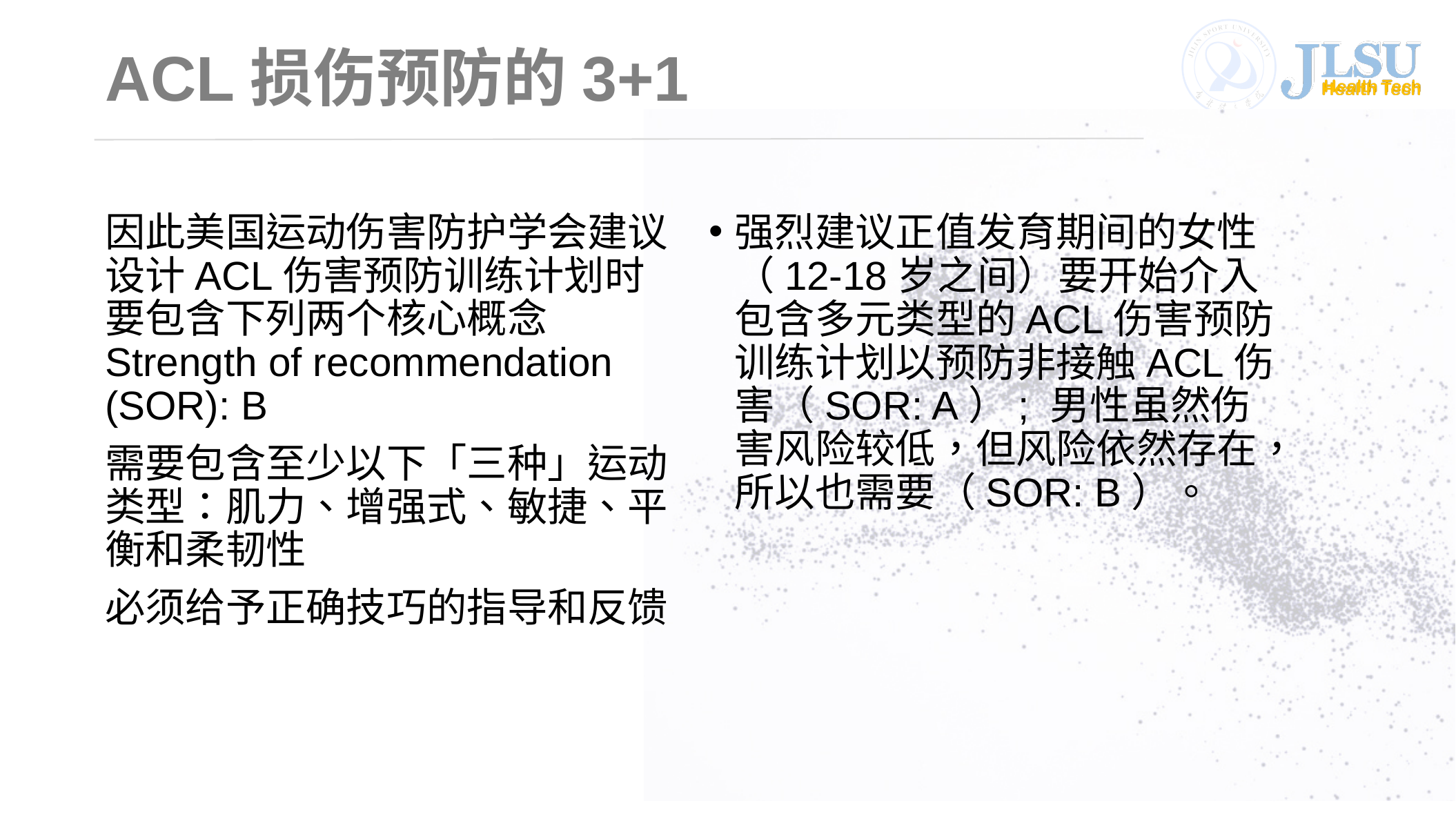

# ACL损伤预防的3+1
因此美国运动伤害防护学会建议设计ACL伤害预防训练计划时要包含下列两个核心概念 Strength of recommendation (SOR): B
需要包含至少以下「三种」运动类型：肌力、增强式、敏捷、平衡和柔韧性
必须给予正确技巧的指导和反馈

强烈建议正值发育期间的女性（12-18岁之间）要开始介入包含多元类型的ACL伤害预防训练计划以预防非接触ACL伤害（SOR: A）; 男性虽然伤害风险较低，但风险依然存在，所以也需要（SOR: B）。